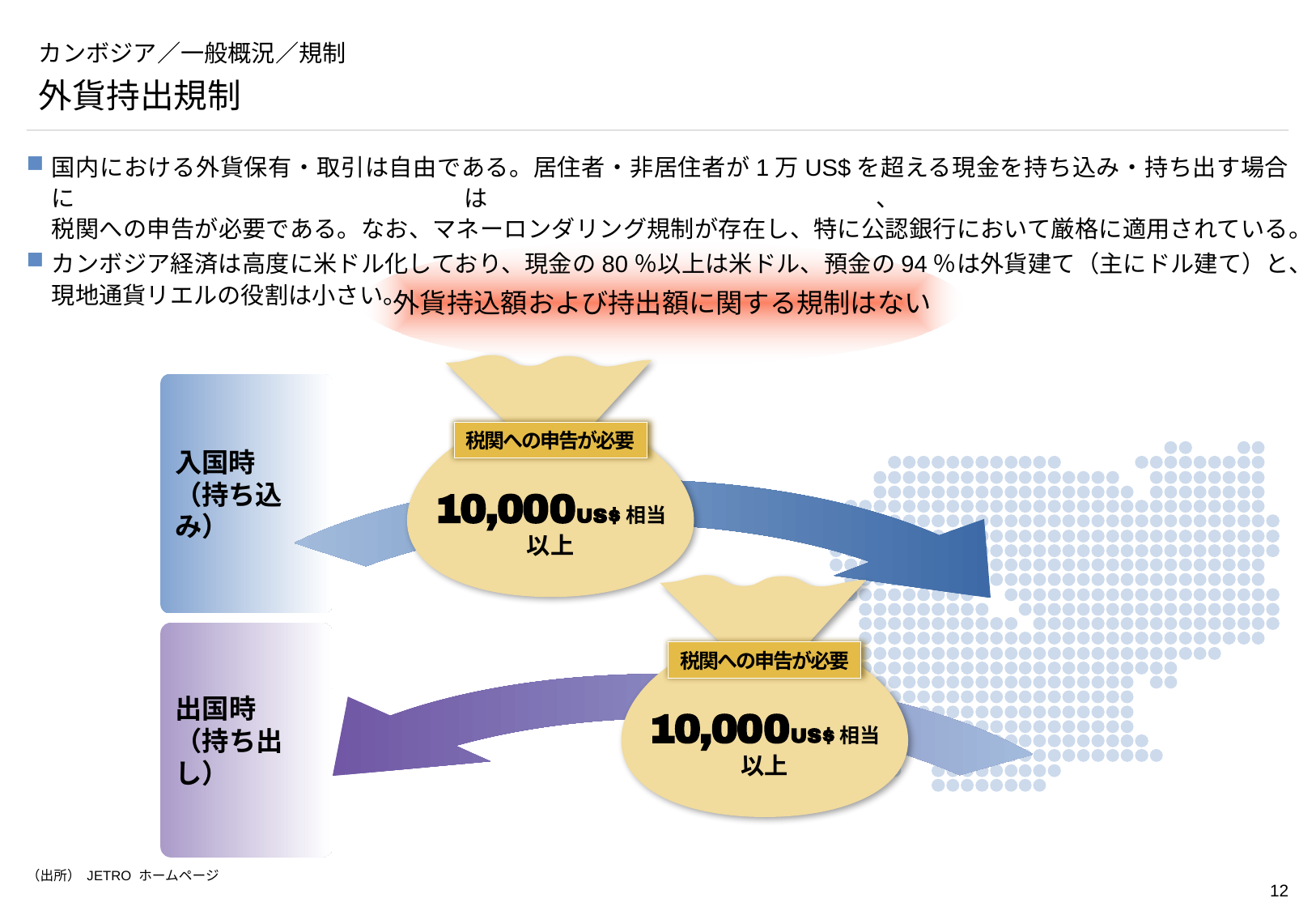

# カンボジア／一般概況／規制
外貨持出規制
国内における外貨保有・取引は自由である。居住者・非居住者が1万US$を超える現金を持ち込み・持ち出す場合には、
税関への申告が必要である。なお、マネーロンダリング規制が存在し、特に公認銀行において厳格に適用されている。
カンボジア経済は高度に米ドル化しており、現金の80％以上は米ドル、預金の94％は外貨建て（主にドル建て）と、現地通貨リエルの役割は小さい。

外貨持込額および持出額に関する規制はない

税関への申告が必要
10,000US$相当
以上
入国時
（持ち込み）

税関への申告が必要
10,000US$相当
以上
出国時
（持ち出し）

（出所） JETRO ホームページ